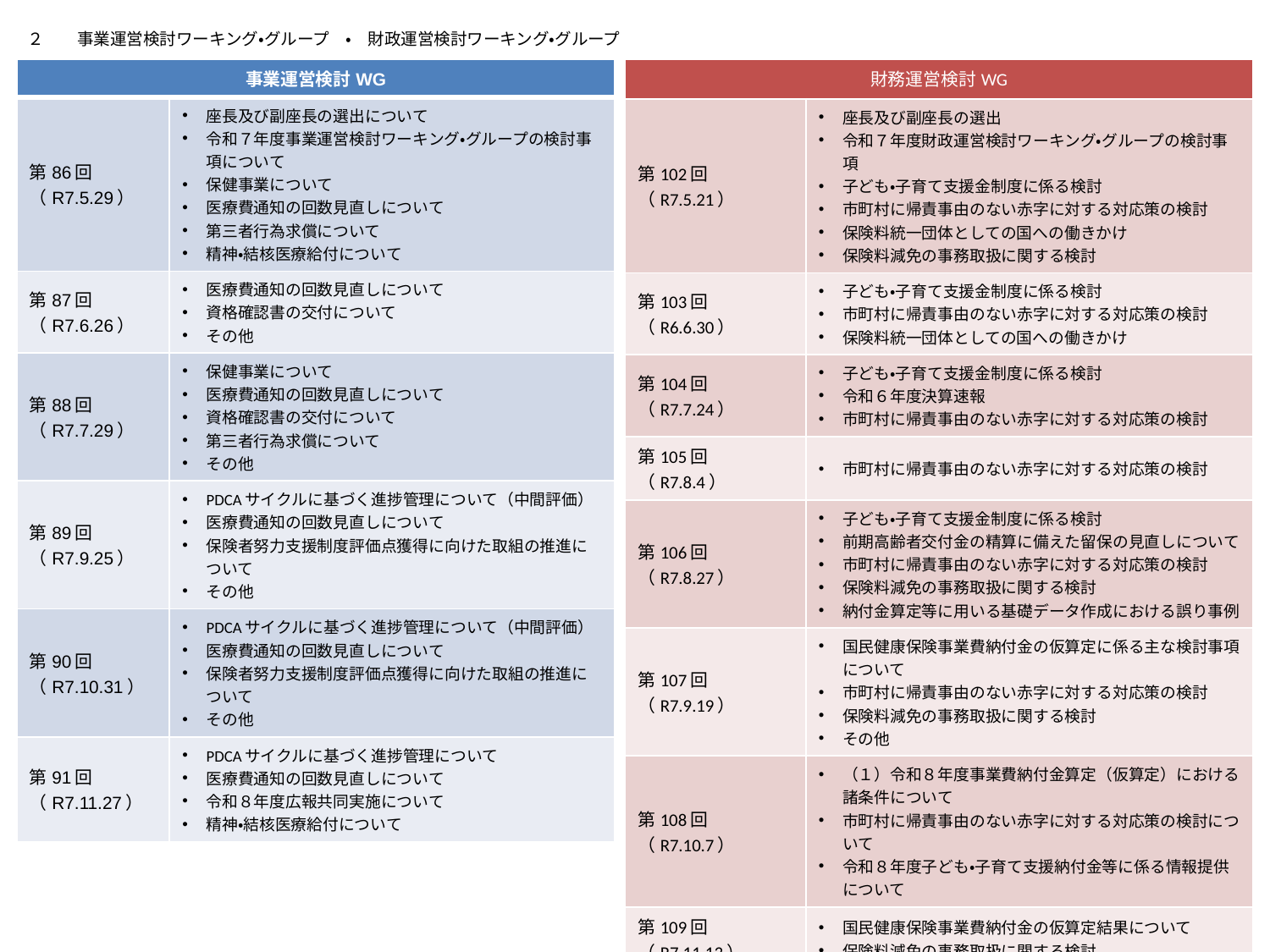

２　　事業運営検討ワーキング・グループ　・　財政運営検討ワーキング・グループ
| 事業運営検討WG | 事業運営検討WG |
| --- | --- |
| 第86回（R7.5.29） | 座長及び副座長の選出について 令和７年度事業運営検討ワーキング・グループの検討事項について 保健事業について 医療費通知の回数見直しについて 第三者行為求償について 精神・結核医療給付について |
| 第87回（R7.6.26） | 医療費通知の回数見直しについて 資格確認書の交付について その他 |
| 第88回（R7.7.29） | 保健事業について 医療費通知の回数見直しについて 資格確認書の交付について 第三者行為求償について その他 |
| 第89回（R7.9.25） | PDCAサイクルに基づく進捗管理について（中間評価） 医療費通知の回数見直しについて 保険者努力支援制度評価点獲得に向けた取組の推進について その他 |
| 第90回（R7.10.31） | PDCAサイクルに基づく進捗管理について（中間評価） 医療費通知の回数見直しについて 保険者努力支援制度評価点獲得に向けた取組の推進について その他 |
| 第91回（R7.11.27） | PDCAサイクルに基づく進捗管理について 医療費通知の回数見直しについて 令和８年度広報共同実施について 精神・結核医療給付について |
| 財務運営検討WG | 財務運営検討WG |
| --- | --- |
| 第102回（R7.5.21） | 座長及び副座長の選出 令和７年度財政運営検討ワーキング・グループの検討事項 子ども・子育て支援金制度に係る検討 市町村に帰責事由のない赤字に対する対応策の検討 保険料統一団体としての国への働きかけ 保険料減免の事務取扱に関する検討 |
| 第103回（R6.6.30） | 子ども・子育て支援金制度に係る検討 市町村に帰責事由のない赤字に対する対応策の検討 保険料統一団体としての国への働きかけ |
| 第104回（R7.7.24） | 子ども・子育て支援金制度に係る検討 令和６年度決算速報 市町村に帰責事由のない赤字に対する対応策の検討 |
| 第105回（R7.8.4） | 市町村に帰責事由のない赤字に対する対応策の検討 |
| 第106回（R7.8.27） | 子ども・子育て支援金制度に係る検討 前期高齢者交付金の精算に備えた留保の見直しについて 市町村に帰責事由のない赤字に対する対応策の検討 保険料減免の事務取扱に関する検討 納付金算定等に用いる基礎データ作成における誤り事例 |
| 第107回（R7.9.19） | 国民健康保険事業費納付金の仮算定に係る主な検討事項について 市町村に帰責事由のない赤字に対する対応策の検討 保険料減免の事務取扱に関する検討 その他 |
| 第108回（R7.10.7） | （１）令和８年度事業費納付金算定（仮算定）における諸条件について 市町村に帰責事由のない赤字に対する対応策の検討について 令和８年度子ども・子育て支援納付金等に係る情報提供について |
| 第109回（R7.11.13） | 国民健康保険事業費納付金の仮算定結果について 保険料減免の事務取扱に関する検討 |
| 第110回（R7.12.4） | 国民健康保険事業費納付金の本算定に向けた検討事項について 市町村に帰責事由のない赤字に対する対応策について 保険料減免の事務取扱に関する検討 |
2